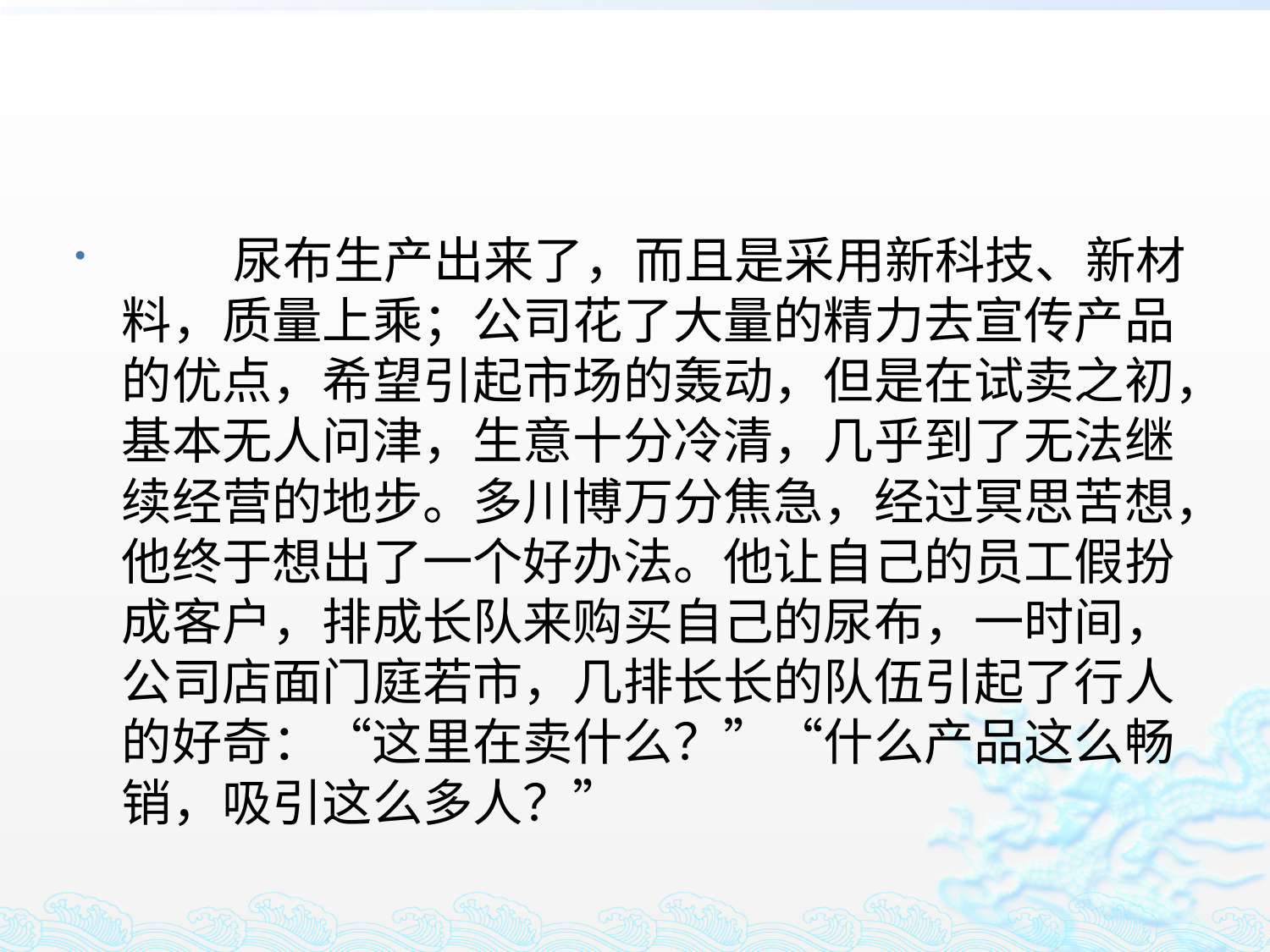

#
         尿布生产出来了，而且是采用新科技、新材料，质量上乘；公司花了大量的精力去宣传产品的优点，希望引起市场的轰动，但是在试卖之初，基本无人问津，生意十分冷清，几乎到了无法继续经营的地步。多川博万分焦急，经过冥思苦想，他终于想出了一个好办法。他让自己的员工假扮成客户，排成长队来购买自己的尿布，一时间，公司店面门庭若市，几排长长的队伍引起了行人的好奇：“这里在卖什么？”“什么产品这么畅销，吸引这么多人？”